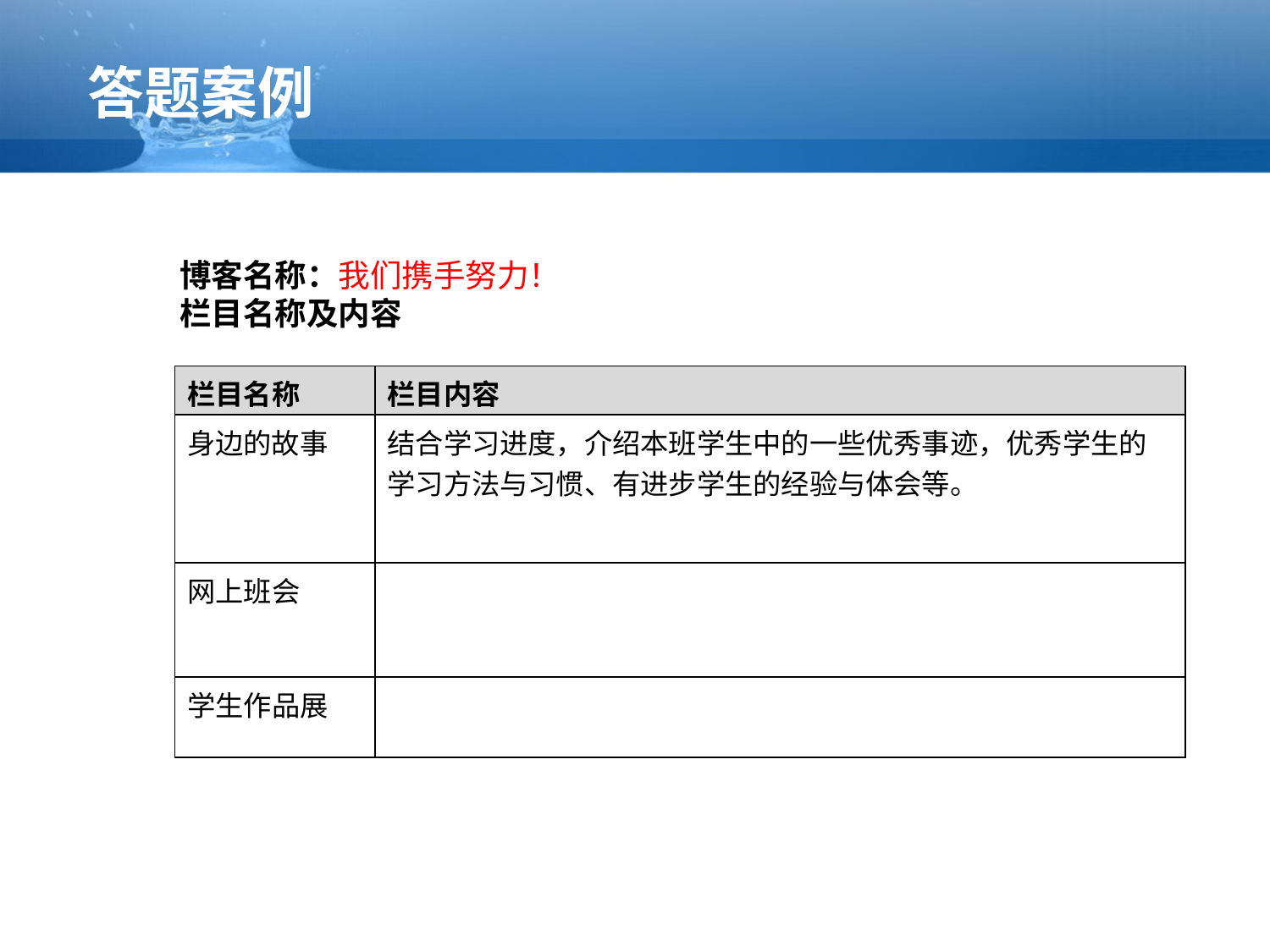

答题案例
博客名称：我们携手努力！
栏目名称及内容

| 栏目名称 | 栏目内容 |
| --- | --- |
| 身边的故事 | 结合学习进度，介绍本班学生中的一些优秀事迹，优秀学生的学习方法与习惯、有进步学生的经验与体会等。 |
| 网上班会 |  |
| 学生作品展 |  |